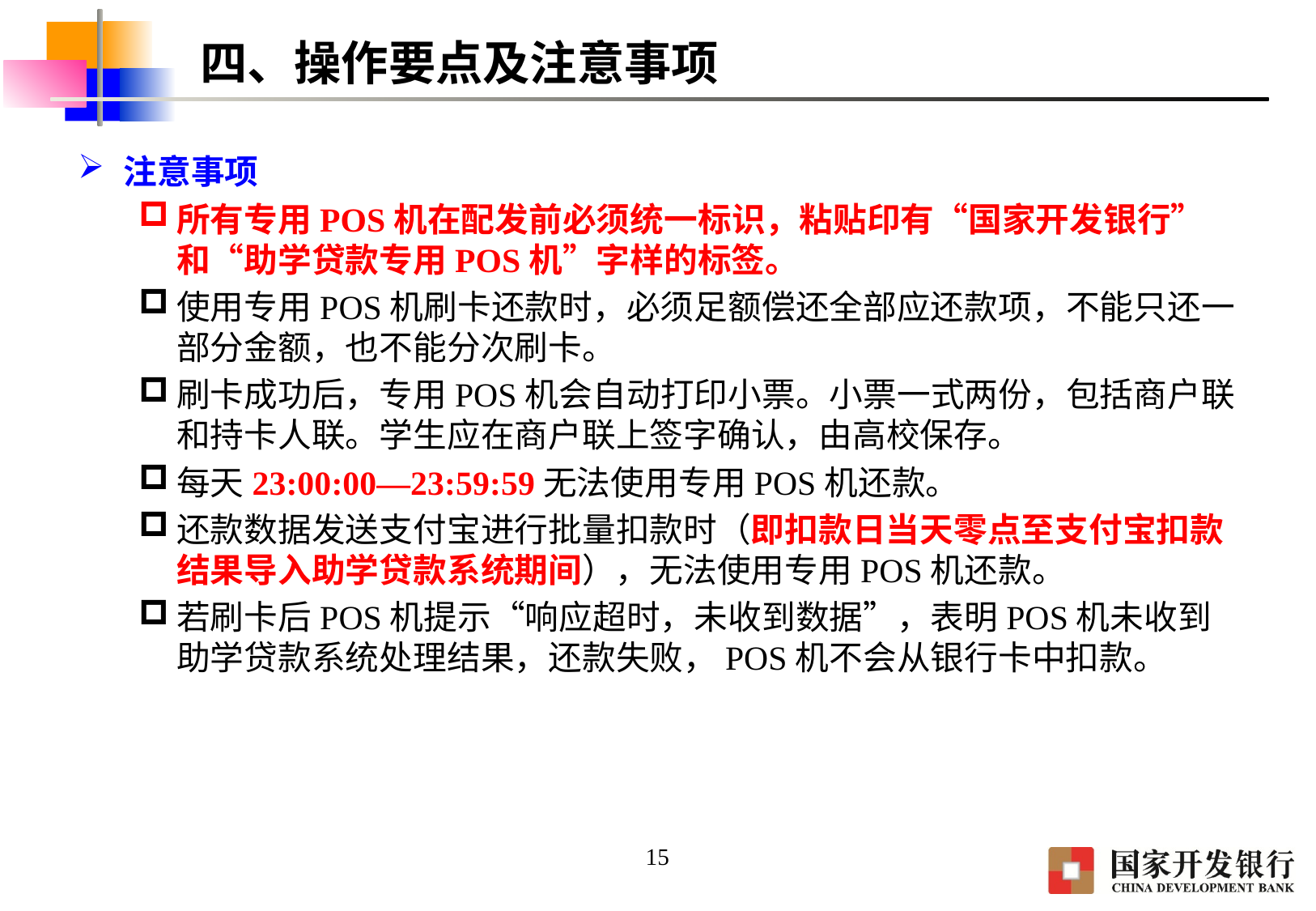

# 四、操作要点及注意事项
注意事项
所有专用POS机在配发前必须统一标识，粘贴印有“国家开发银行”和“助学贷款专用POS机”字样的标签。
使用专用POS机刷卡还款时，必须足额偿还全部应还款项，不能只还一部分金额，也不能分次刷卡。
刷卡成功后，专用POS机会自动打印小票。小票一式两份，包括商户联和持卡人联。学生应在商户联上签字确认，由高校保存。
每天23:00:00—23:59:59无法使用专用POS机还款。
还款数据发送支付宝进行批量扣款时（即扣款日当天零点至支付宝扣款结果导入助学贷款系统期间），无法使用专用POS机还款。
若刷卡后POS机提示“响应超时，未收到数据”，表明POS机未收到助学贷款系统处理结果，还款失败，POS机不会从银行卡中扣款。
15